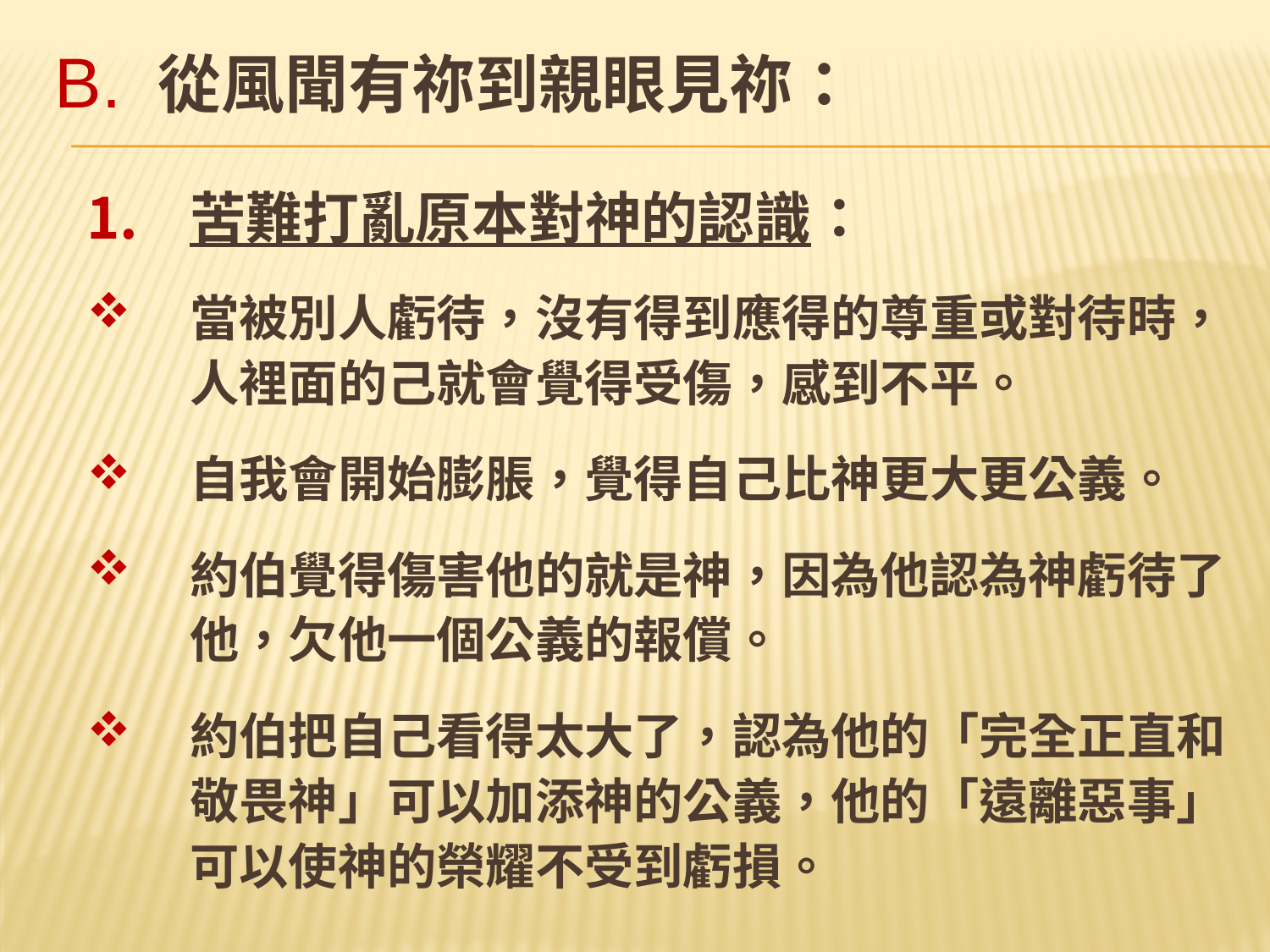

# B. 從風聞有祢到親眼見祢：
苦難打亂原本對神的認識：
當被別人虧待，沒有得到應得的尊重或對待時，人裡面的己就會覺得受傷，感到不平。
自我會開始膨脹，覺得自己比神更大更公義。
約伯覺得傷害他的就是神，因為他認為神虧待了他，欠他一個公義的報償。
約伯把自己看得太大了，認為他的「完全正直和敬畏神」可以加添神的公義，他的「遠離惡事」可以使神的榮耀不受到虧損。